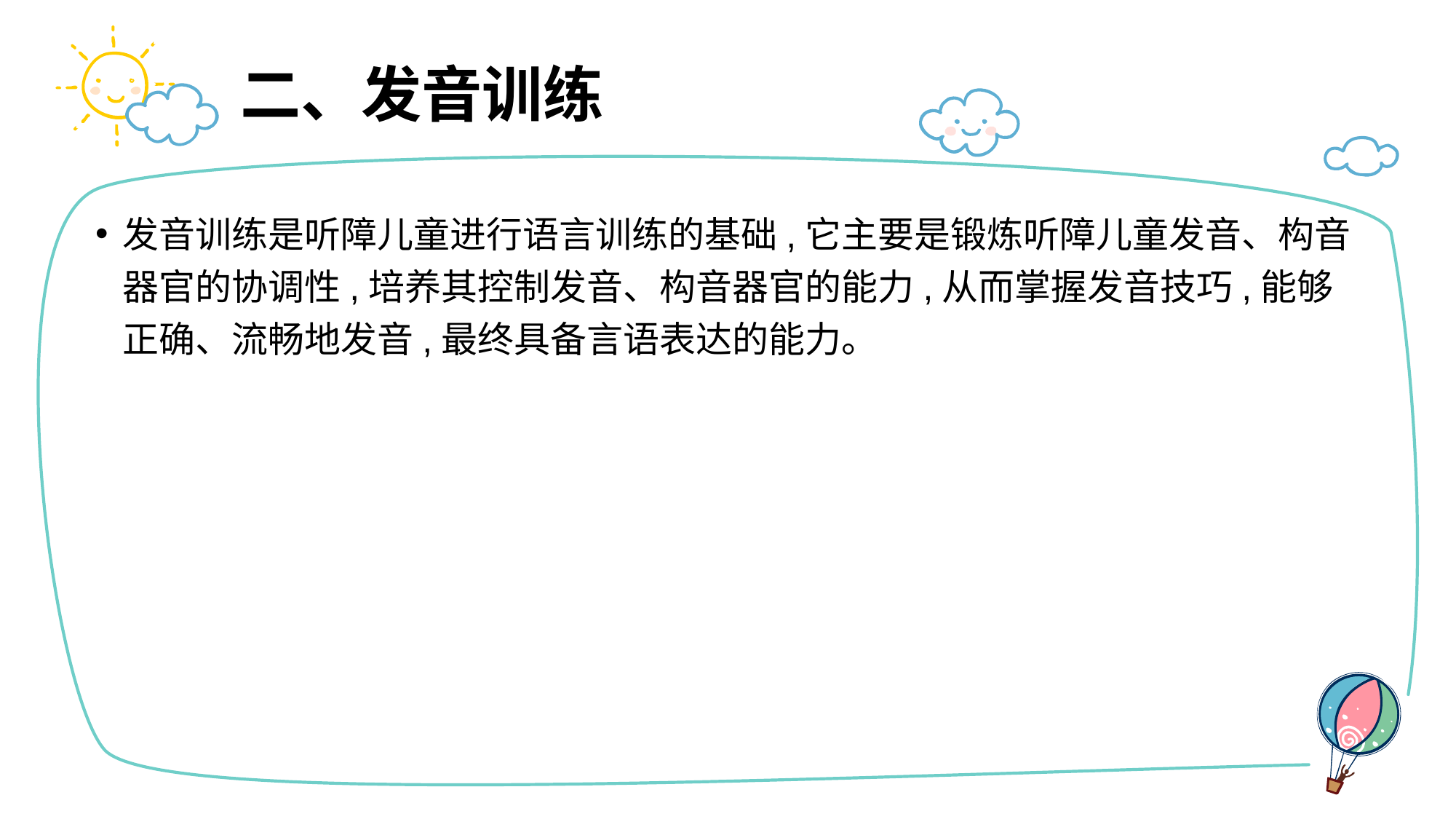

# 二、发音训练
发音训练是听障儿童进行语言训练的基础,它主要是锻炼听障儿童发音、构音器官的协调性,培养其控制发音、构音器官的能力,从而掌握发音技巧,能够正确、流畅地发音,最终具备言语表达的能力。